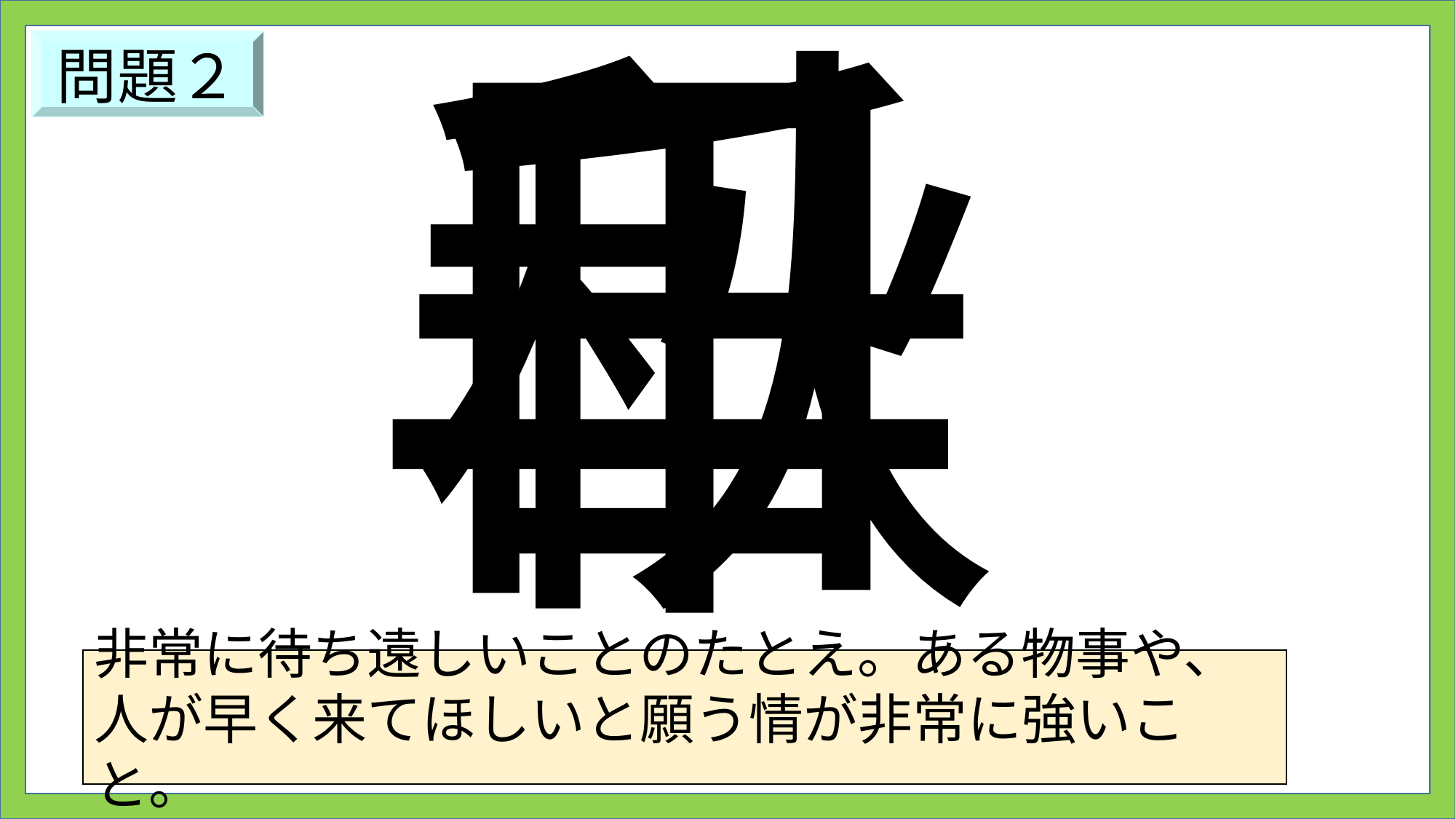

日
秋
千
問題２
一
非常に待ち遠しいことのたとえ。ある物事や、人が早く来てほしいと願う情が非常に強いこと。